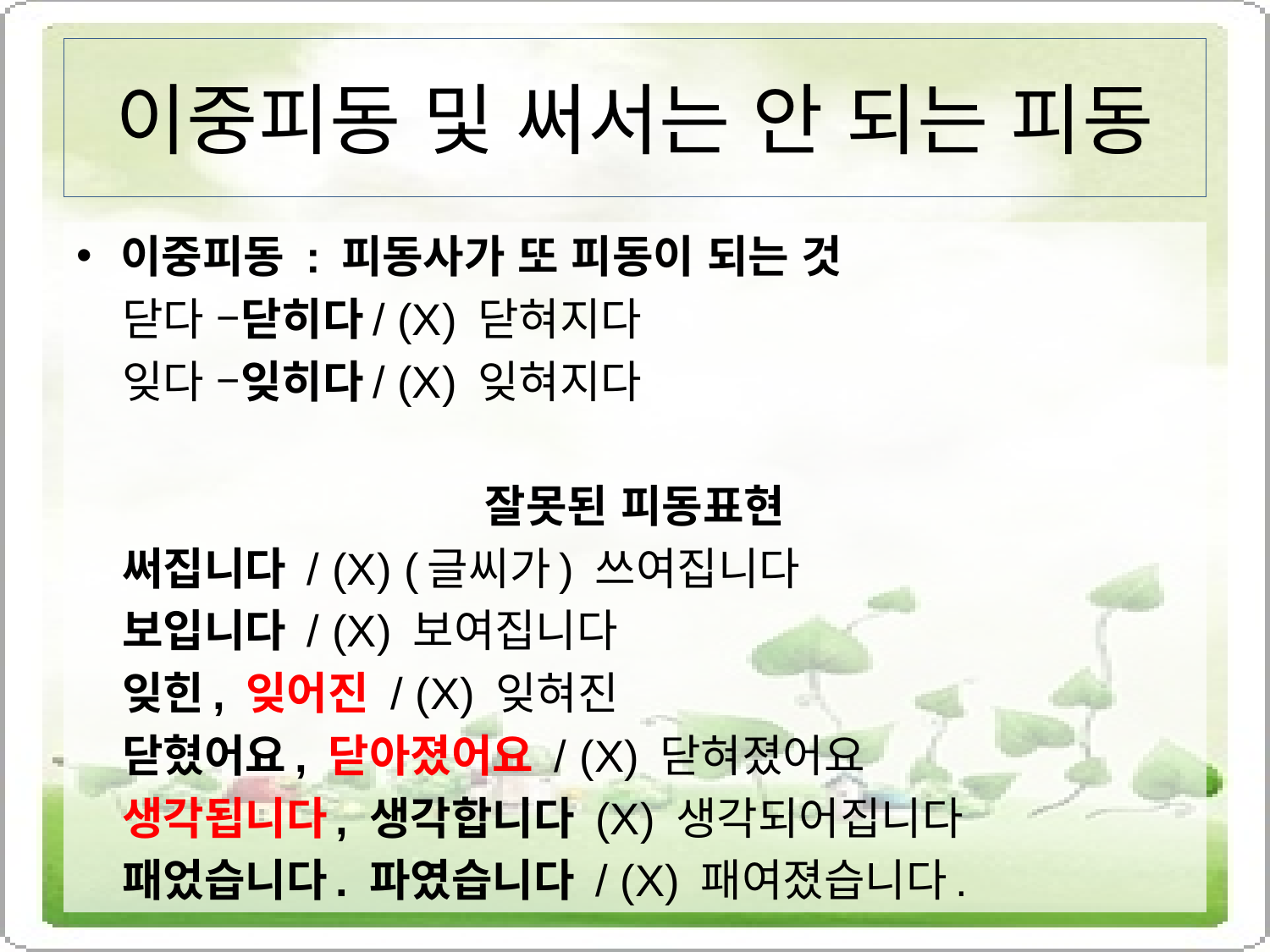

# 이중피동 및 써서는 안 되는 피동
이중피동 : 피동사가 또 피동이 되는 것
   닫다 –닫히다/ (X) 닫혀지다
   잊다 –잊히다/ (X) 잊혀지다

잘못된 피동표현
   써집니다 / (X) (글씨가) 쓰여집니다
   보입니다 / (X) 보여집니다
   잊힌, 잊어진 / (X) 잊혀진
   닫혔어요, 닫아졌어요 / (X) 닫혀졌어요
   생각됩니다, 생각합니다 (X) 생각되어집니다
   패었습니다. 파였습니다 / (X) 패여졌습니다.